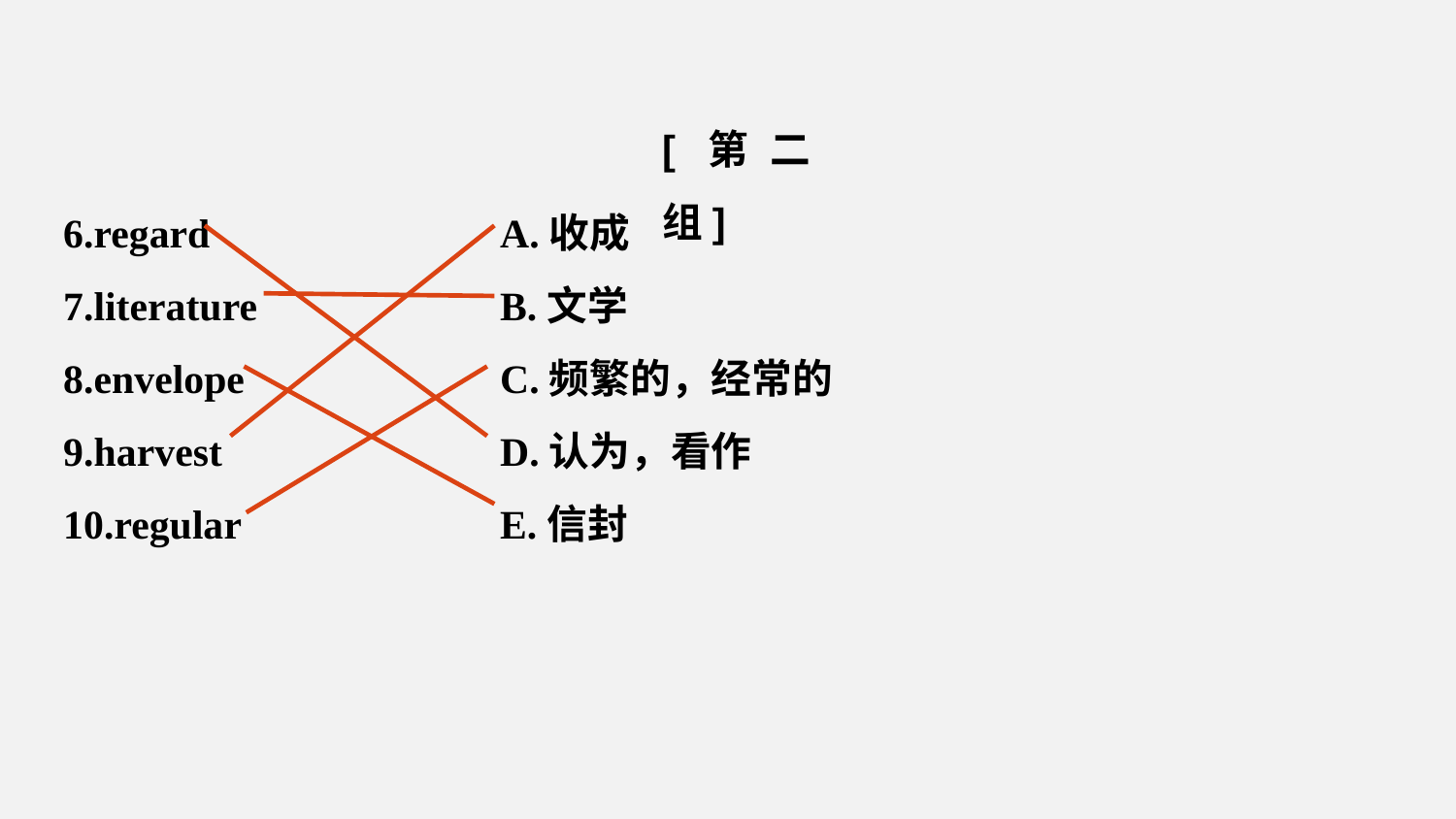

[第二组]
6.regard  		A.收成
7.literature  		B.文学
8.envelope  		C.频繁的，经常的
9.harvest  		D.认为，看作
10.regular  		E.信封